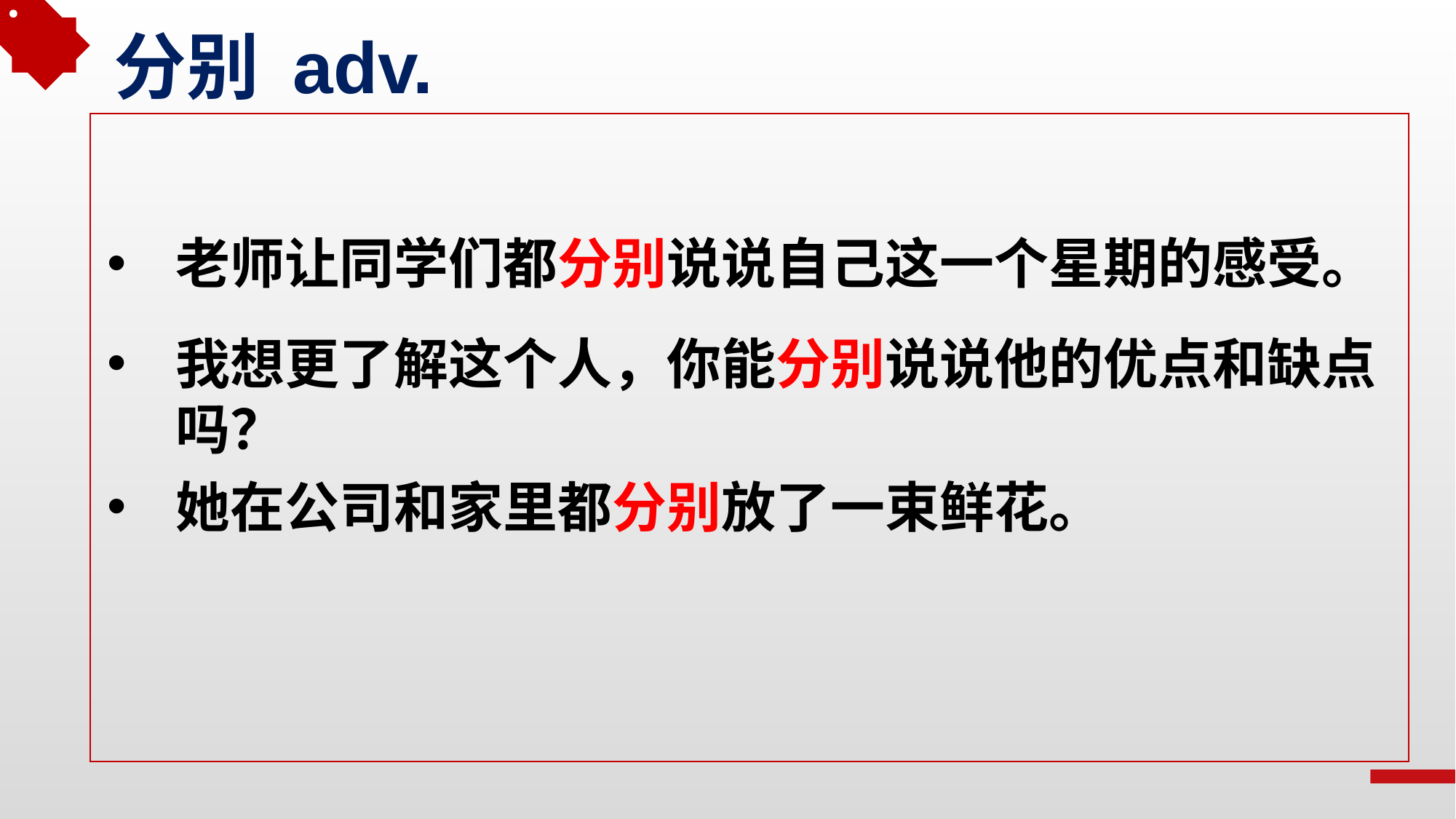

分别 adv.

老师让同学们都分别说说自己这一个星期的感受。
我想更了解这个人，你能分别说说他的优点和缺点吗？
她在公司和家里都分别放了一束鲜花。